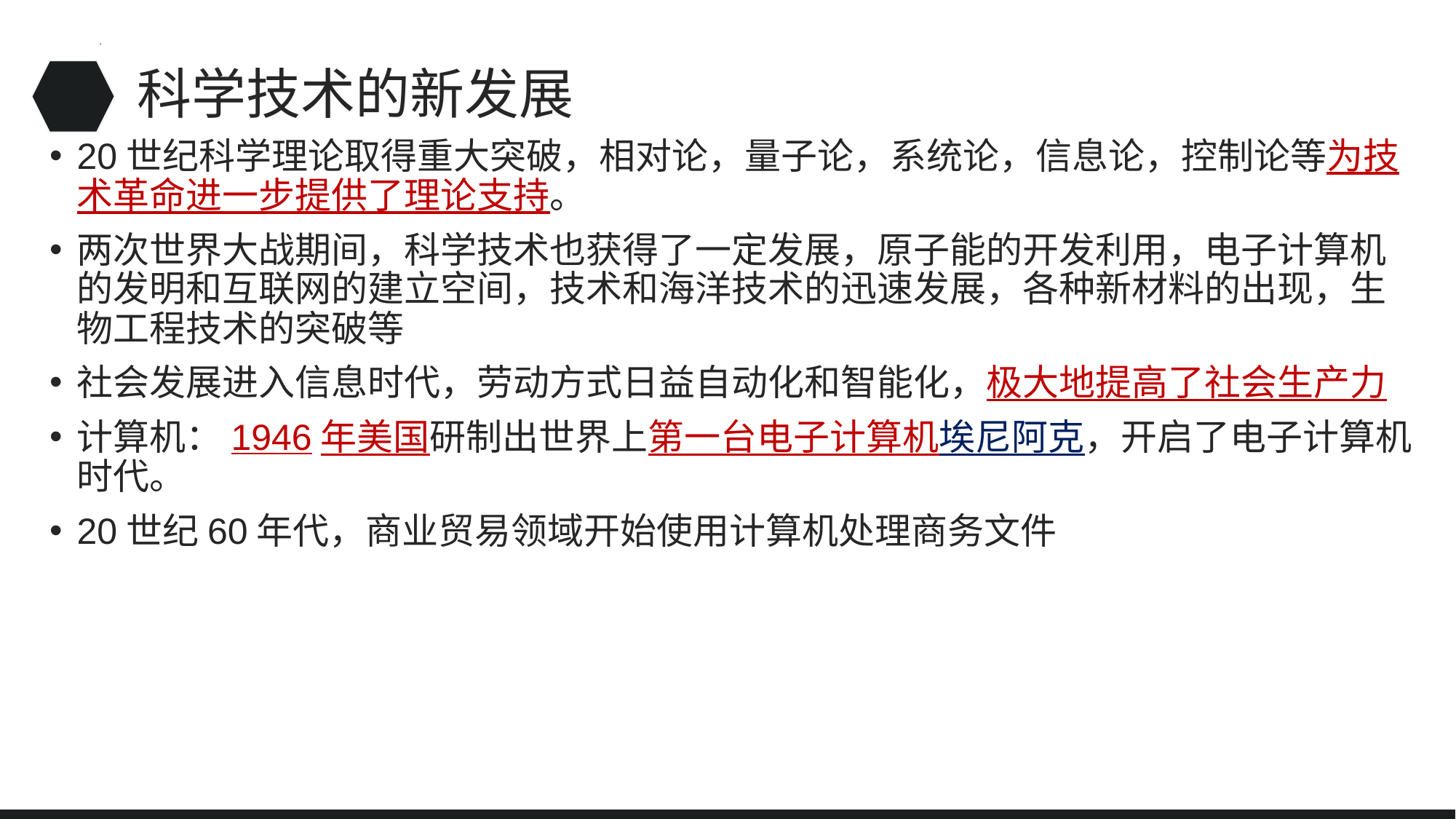

# 科学技术的新发展
20世纪科学理论取得重大突破，相对论，量子论，系统论，信息论，控制论等为技术革命进一步提供了理论支持。
两次世界大战期间，科学技术也获得了一定发展，原子能的开发利用，电子计算机的发明和互联网的建立空间，技术和海洋技术的迅速发展，各种新材料的出现，生物工程技术的突破等
社会发展进入信息时代，劳动方式日益自动化和智能化，极大地提高了社会生产力
计算机：1946年美国研制出世界上第一台电子计算机埃尼阿克，开启了电子计算机时代。
20世纪60年代，商业贸易领域开始使用计算机处理商务文件